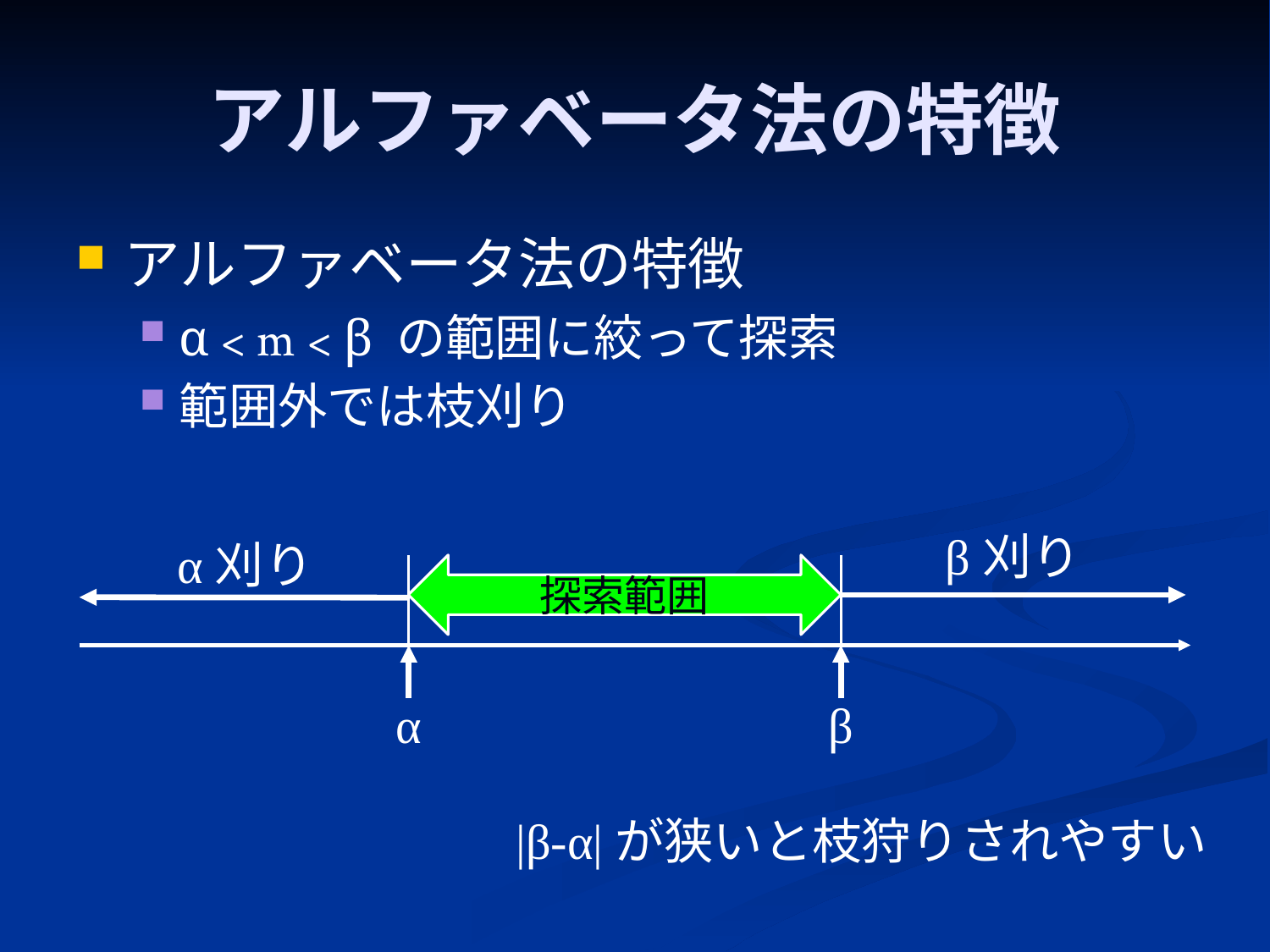

# アルファベータ法の特徴
アルファベータ法の特徴
α < m < β の範囲に絞って探索
範囲外では枝刈り
β刈り
α刈り
探索範囲
α
β
|β-α|が狭いと枝狩りされやすい